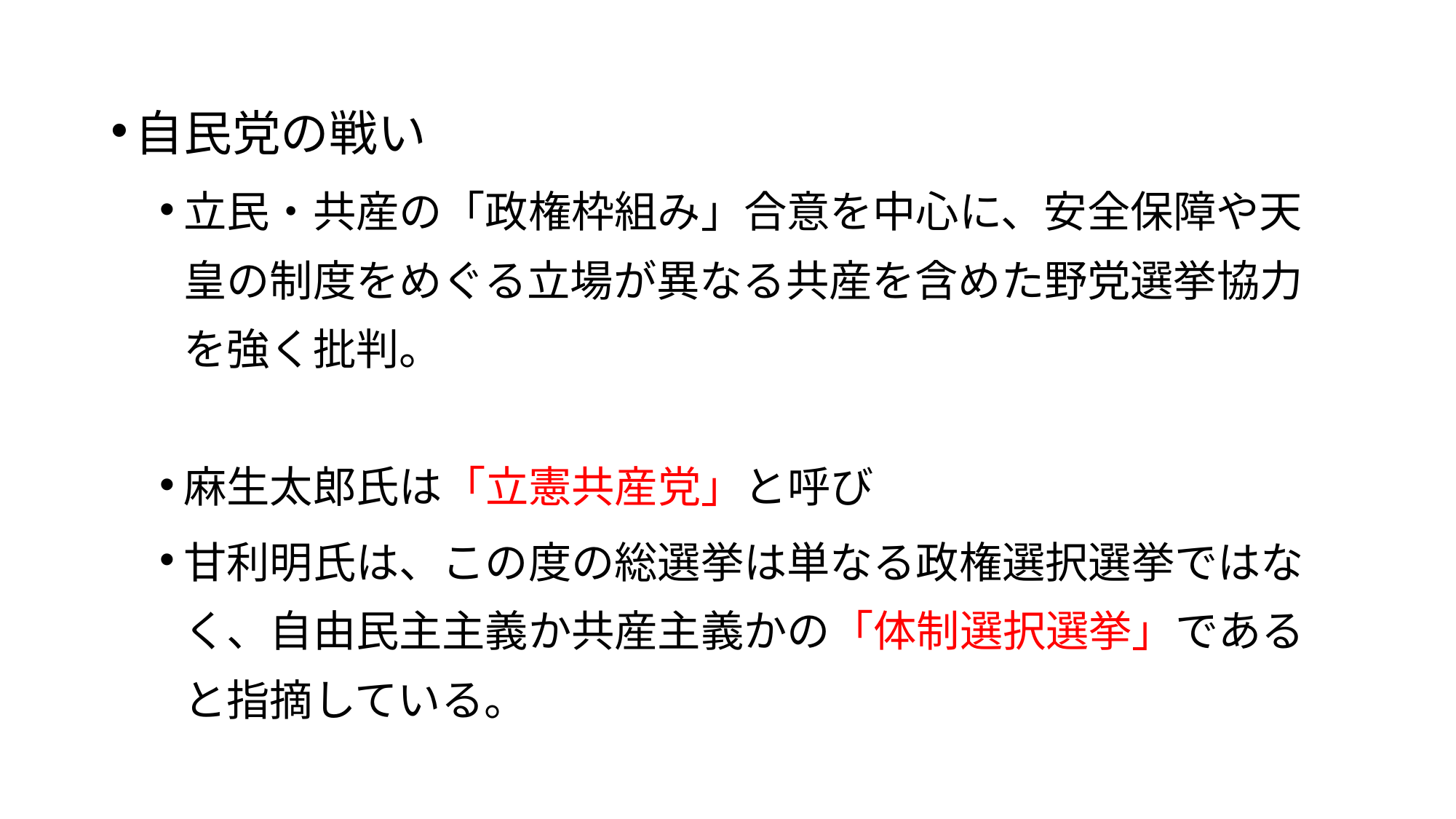

自民党の戦い
立民・共産の「政権枠組み」合意を中心に、安全保障や天皇の制度をめぐる立場が異なる共産を含めた野党選挙協力を強く批判。

麻生太郎氏は「立憲共産党」と呼び
甘利明氏は、この度の総選挙は単なる政権選択選挙ではなく、自由民主主義か共産主義かの「体制選択選挙」であると指摘している。